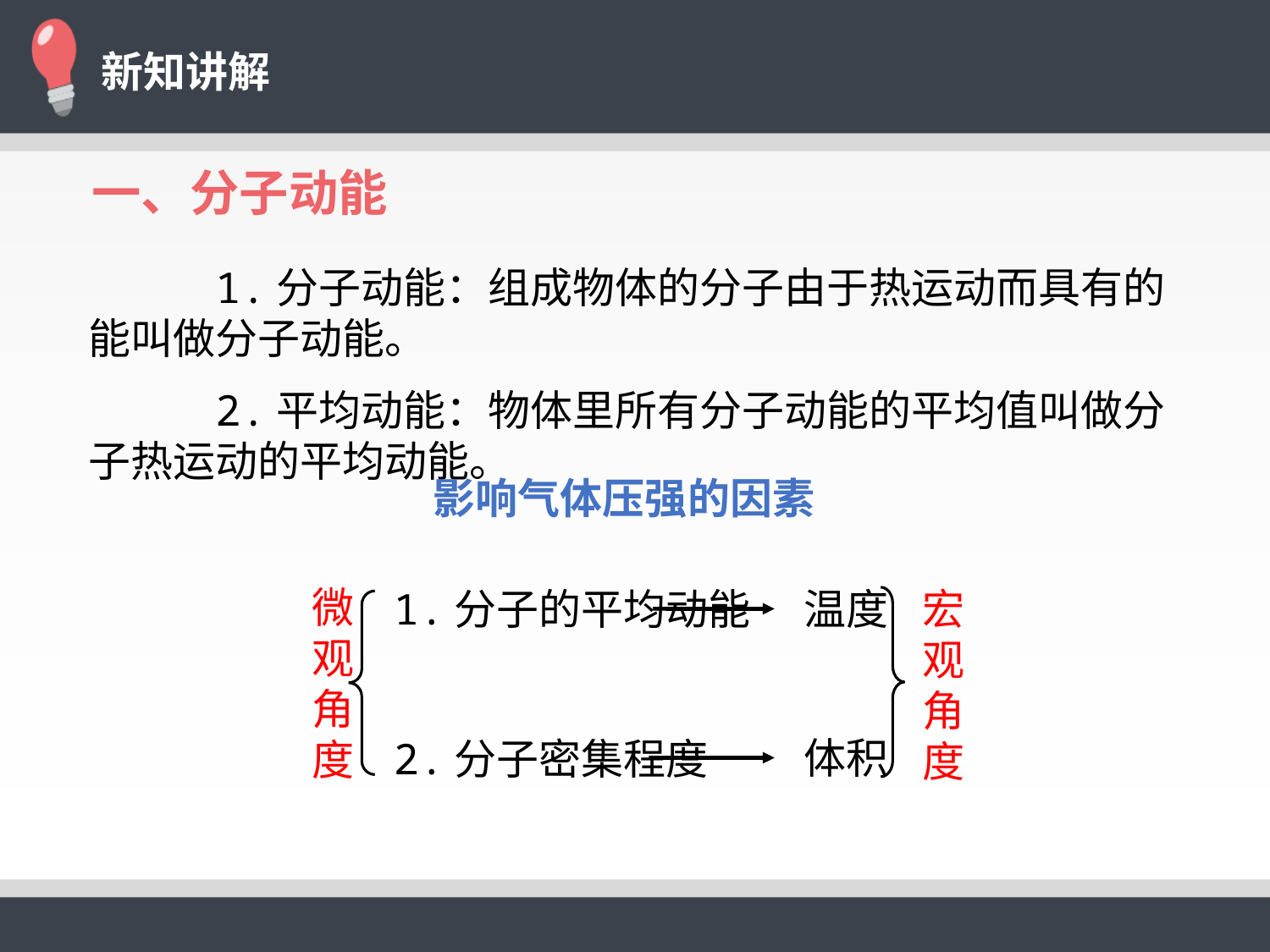

一、分子动能
     1.分子动能：组成物体的分子由于热运动而具有的能叫做分子动能。
     2.平均动能：物体里所有分子动能的平均值叫做分子热运动的平均动能。
影响气体压强的因素
微观角度

温度

1.分子的平均动能
宏观角度

体积

2.分子密集程度